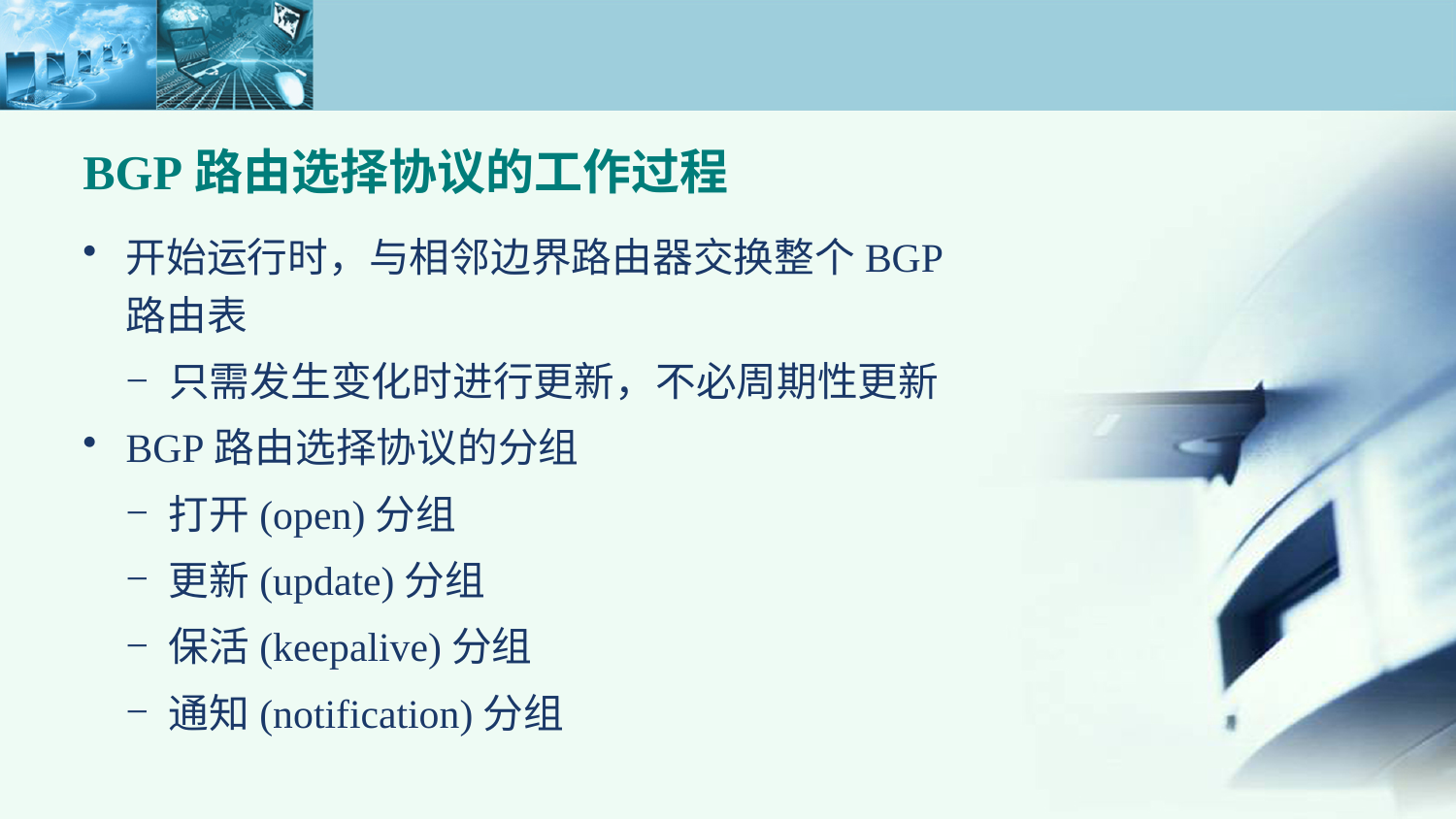

BGP路由选择协议的工作过程
开始运行时，与相邻边界路由器交换整个BGP路由表
只需发生变化时进行更新，不必周期性更新
BGP路由选择协议的分组
打开(open)分组
更新(update)分组
保活(keepalive)分组
通知(notification)分组